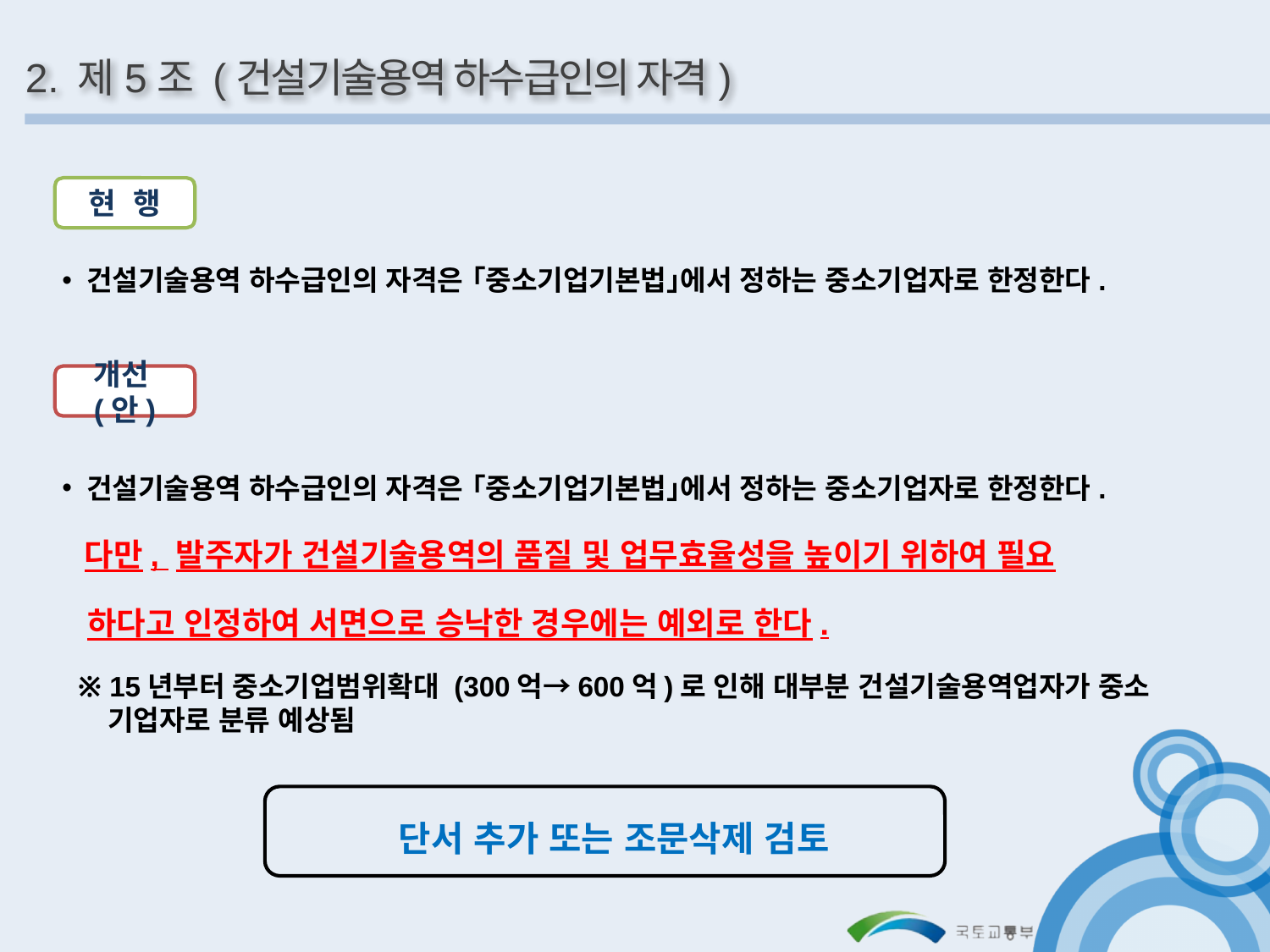

2. 제5조 (건설기술용역 하수급인의 자격)
현  행
 건설기술용역 하수급인의 자격은 ｢중소기업기본법｣에서 정하는 중소기업자로 한정한다.
개선(안)
 건설기술용역 하수급인의 자격은 ｢중소기업기본법｣에서 정하는 중소기업자로 한정한다.
  다만, 발주자가 건설기술용역의 품질 및 업무효율성을 높이기 위하여 필요
  하다고 인정하여 서면으로 승낙한 경우에는 예외로 한다.
  ※ 15년부터 중소기업범위확대 (300억→600억)로 인해 대부분 건설기술용역업자가 중소
     기업자로 분류 예상됨

 단서 추가 또는 조문삭제 검토